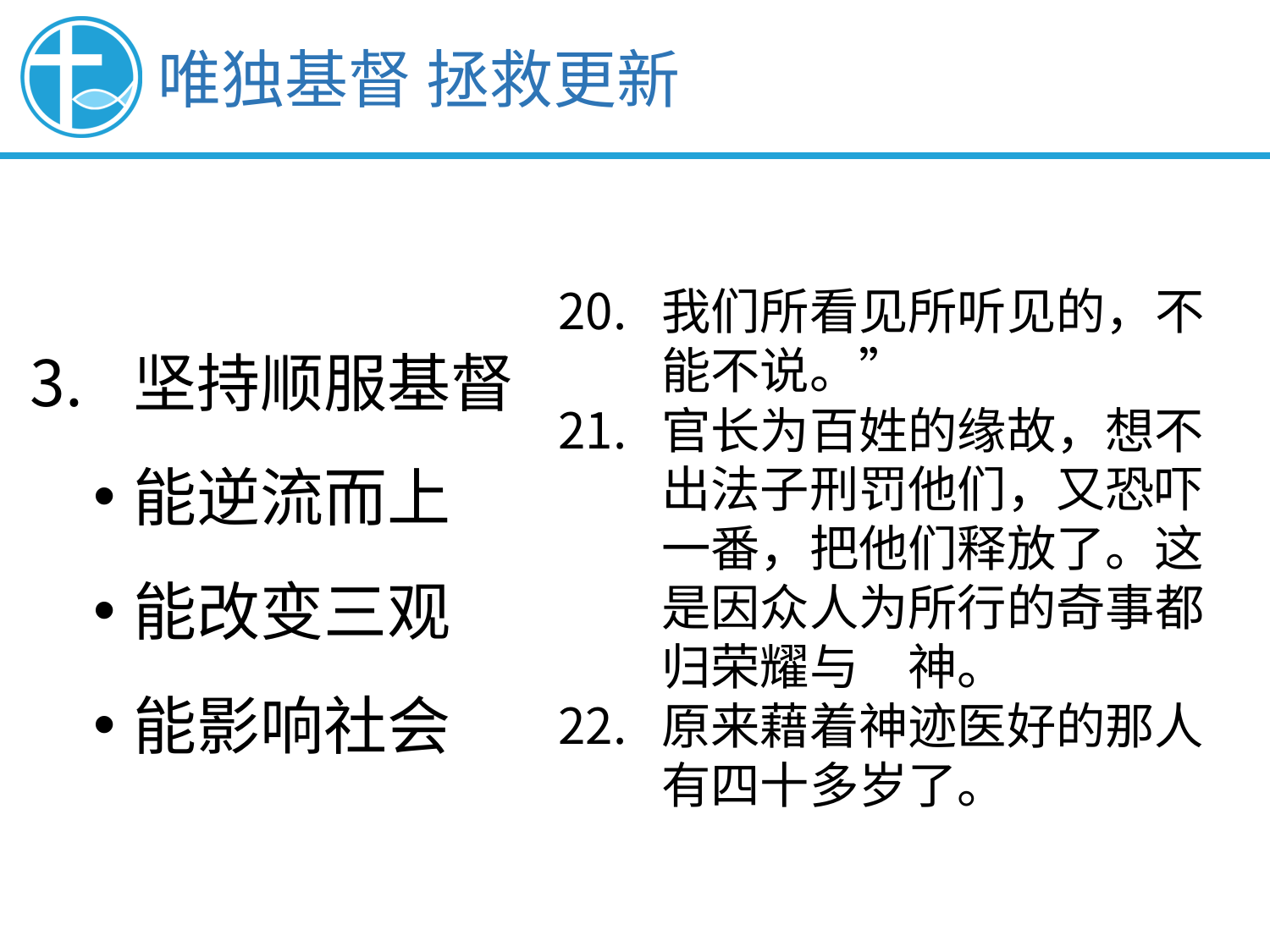

唯独基督 拯救更新
我们所看见所听见的，不能不说。”
官长为百姓的缘故，想不出法子刑罚他们，又恐吓一番，把他们释放了。这是因众人为所行的奇事都归荣耀与　神。
原来藉着神迹医好的那人有四十多岁了。

坚持顺服基督
能逆流而上
能改变三观
能影响社会